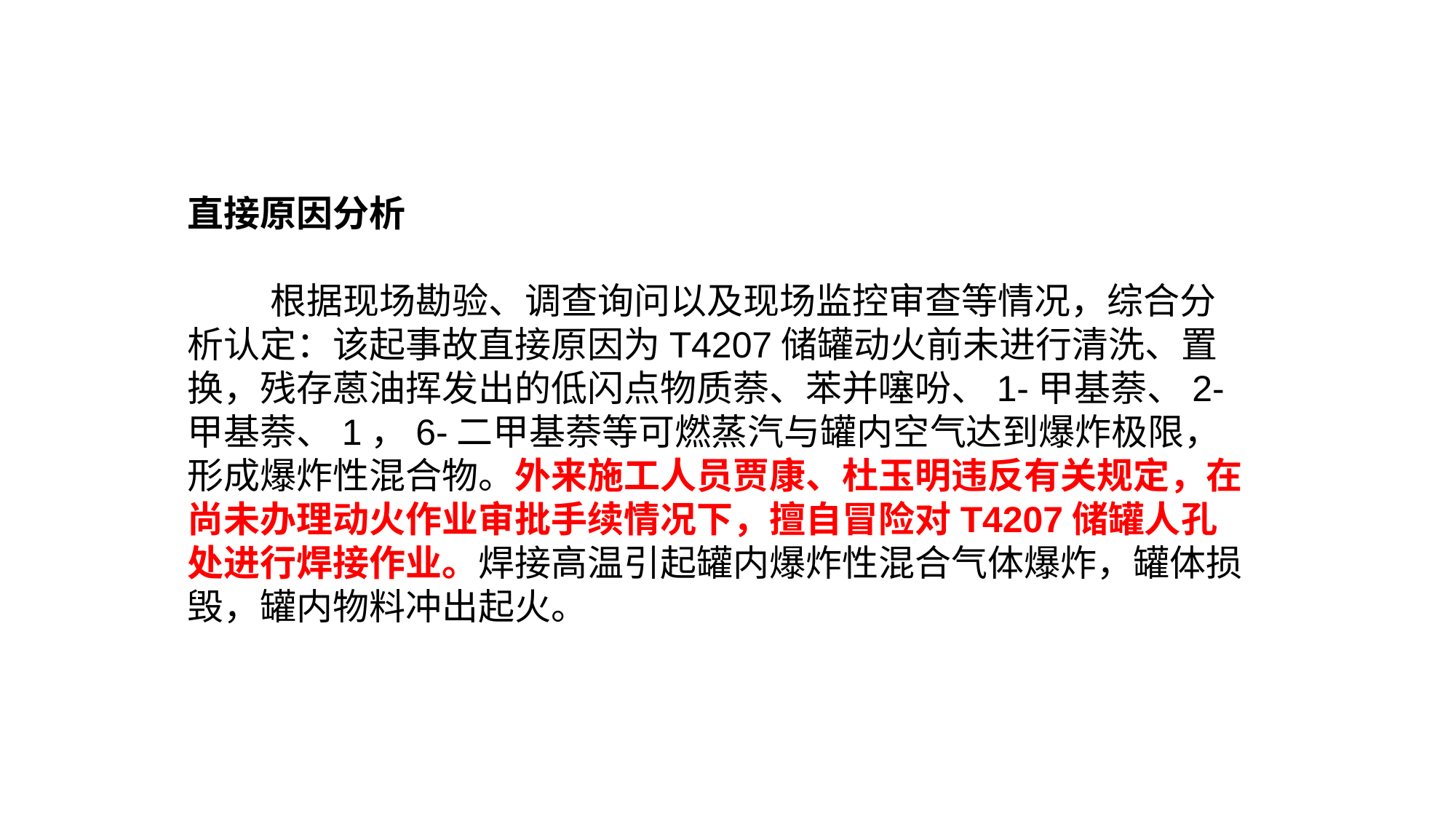

#
直接原因分析

         根据现场勘验、调查询问以及现场监控审查等情况，综合分析认定：该起事故直接原因为T4207储罐动火前未进行清洗、置换，残存蒽油挥发出的低闪点物质萘、苯并噻吩、1-甲基萘、2-甲基萘、1，6-二甲基萘等可燃蒸汽与罐内空气达到爆炸极限，形成爆炸性混合物。外来施工人员贾康、杜玉明违反有关规定，在尚未办理动火作业审批手续情况下，擅自冒险对T4207储罐人孔处进行焊接作业。焊接高温引起罐内爆炸性混合气体爆炸，罐体损毁，罐内物料冲出起火。